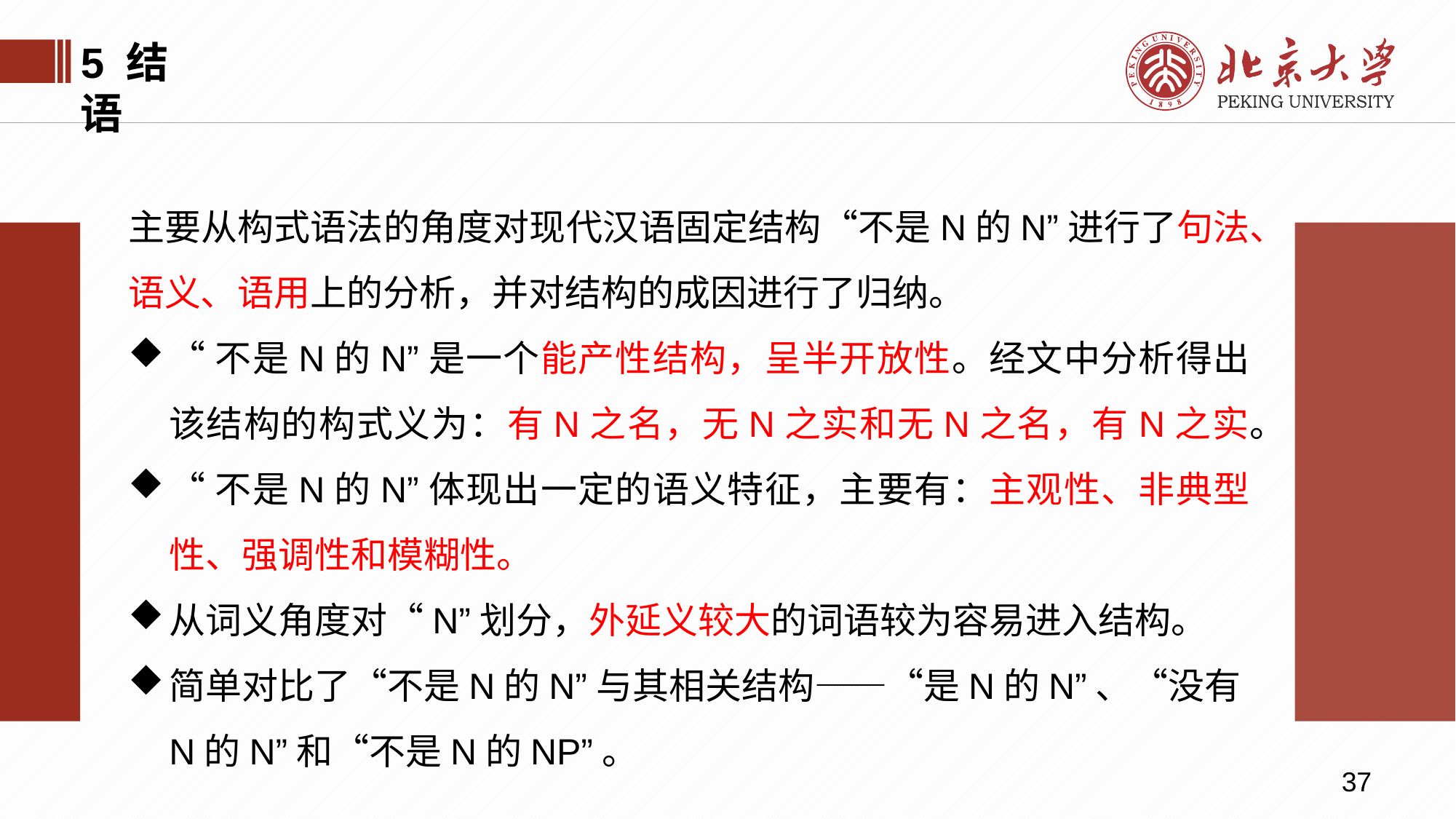

5 结语
主要从构式语法的角度对现代汉语固定结构“不是N的N”进行了句法、语义、语用上的分析，并对结构的成因进行了归纳。
“不是N的N”是一个能产性结构，呈半开放性。经文中分析得出该结构的构式义为：有N之名，无N之实和无N之名，有N之实。
“不是N的N”体现出一定的语义特征，主要有：主观性、非典型性、强调性和模糊性。
从词义角度对“N”划分，外延义较大的词语较为容易进入结构。
简单对比了“不是N的N”与其相关结构——“是N的N”、“没有N的N”和“不是N的NP”。
37